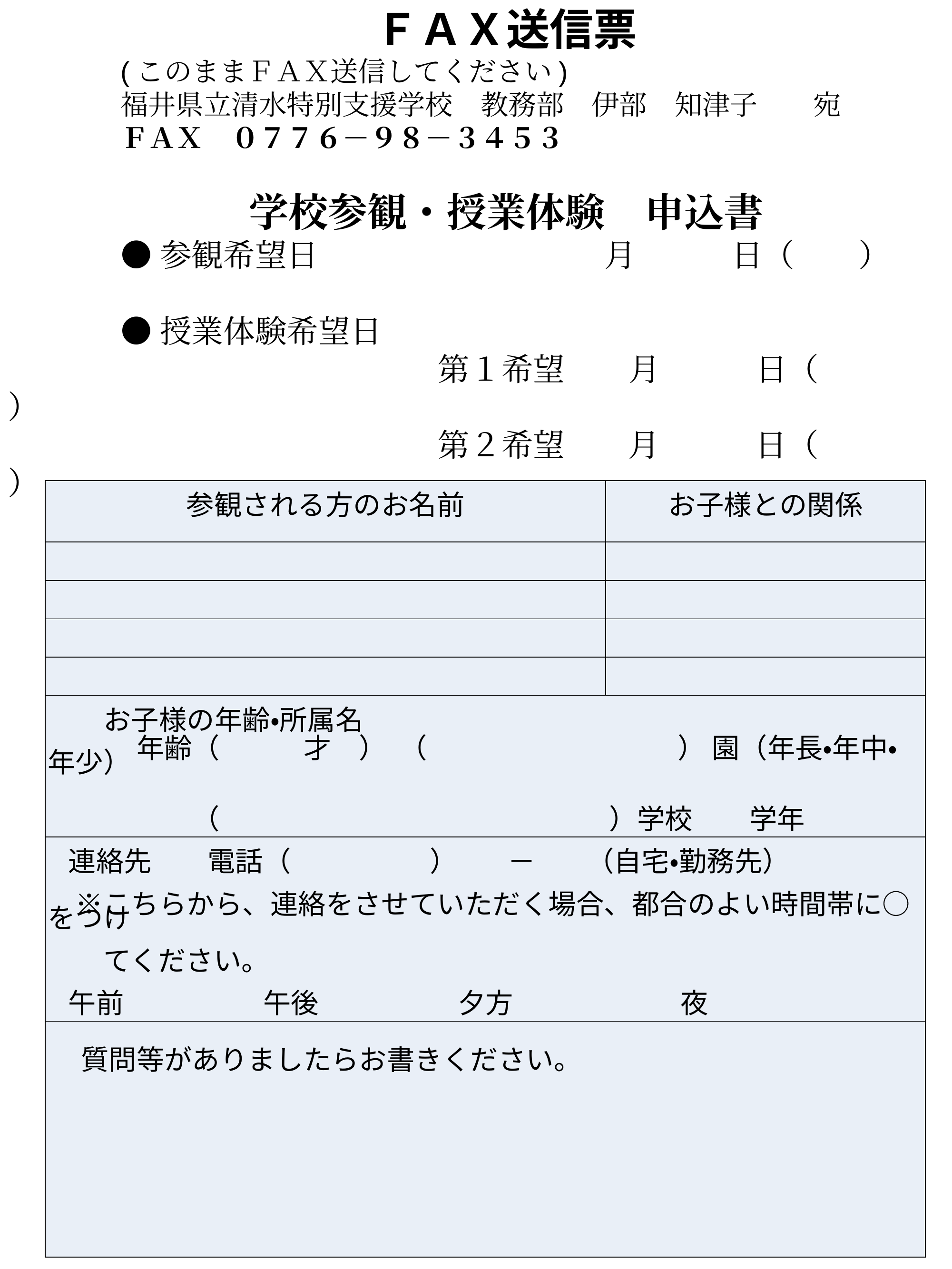

ＦＡＸ送信票
(このままＦＡＸ送信してください)
福井県立清水特別支援学校　教務部　伊部　知津子　　宛
ＦＡＸ　０７７６－９８－３４５３

学校参観・授業体験　申込書
●参観希望日　　　　　　　　　月　　　日（　　）
●授業体験希望日
　　　　　　　　　　第１希望　　月　　　日（　　）
　　　　　　　　　　第２希望　　月　　　日（　　）

| 参観される方のお名前 | お子様との関係 |
| --- | --- |
|  |  |
|  |  |
|  |  |
|  |  |
| お子様の年齢・所属名   　　年齢（　　　才　） （　　　　　　　　　） 園（年長・年中・年少） 　 （　　　　　　　　　　　　　　）学校 学年 |  |
| 連絡先　　電話（　　　　　） － （自宅・勤務先）   　※こちらから、連絡をさせていただく場合、都合のよい時間帯に○をつけ 　　てください。 午前　　　　　午後　　　　　夕方　　　　　　夜 |  |
| 質問等がありましたらお書きください。 |  |